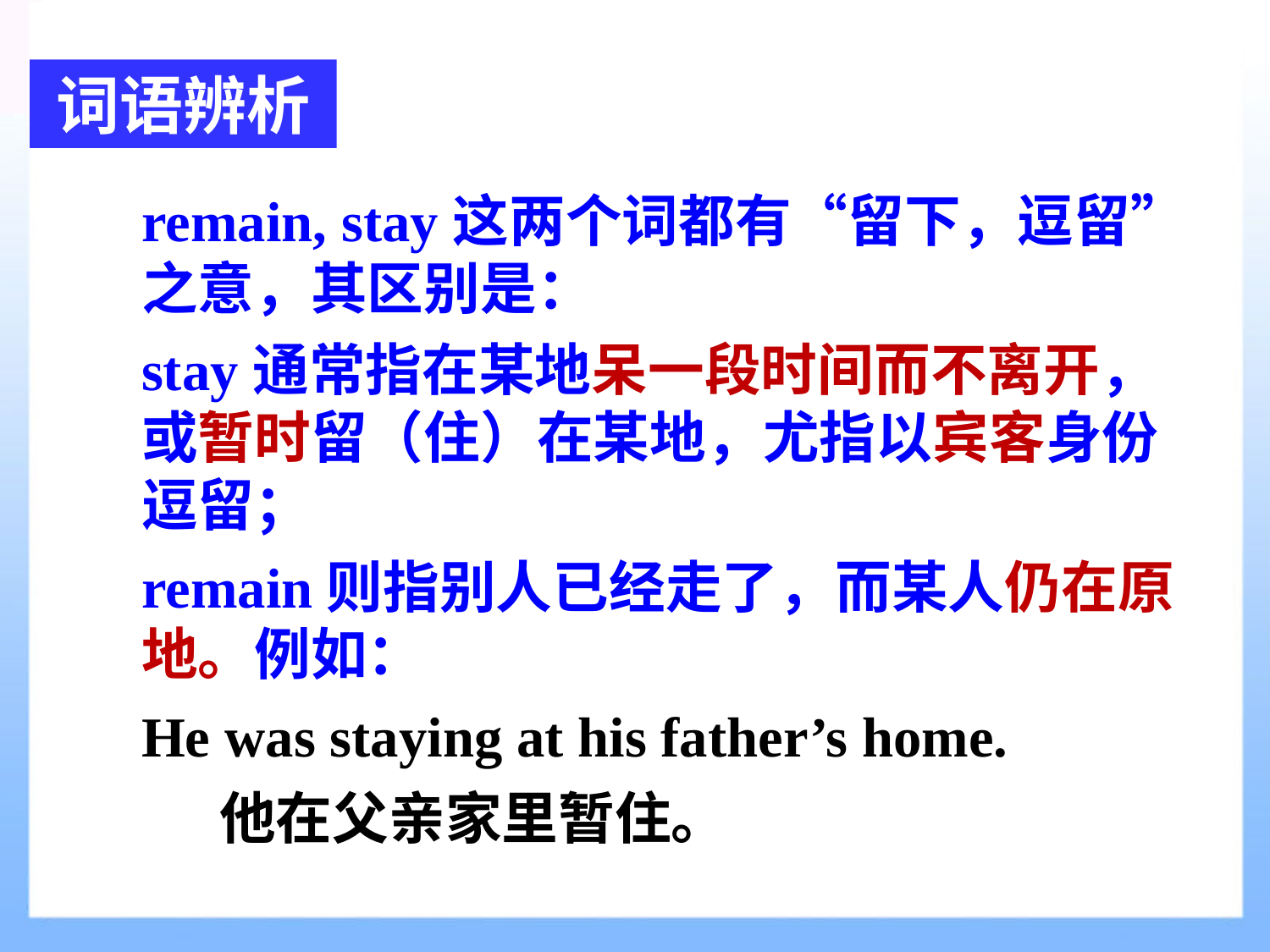

词语辨析
remain, stay这两个词都有“留下，逗留”之意，其区别是：
stay通常指在某地呆一段时间而不离开，或暂时留（住）在某地，尤指以宾客身份逗留；
remain则指别人已经走了，而某人仍在原地。例如：
He was staying at his father’s home.
     他在父亲家里暂住。